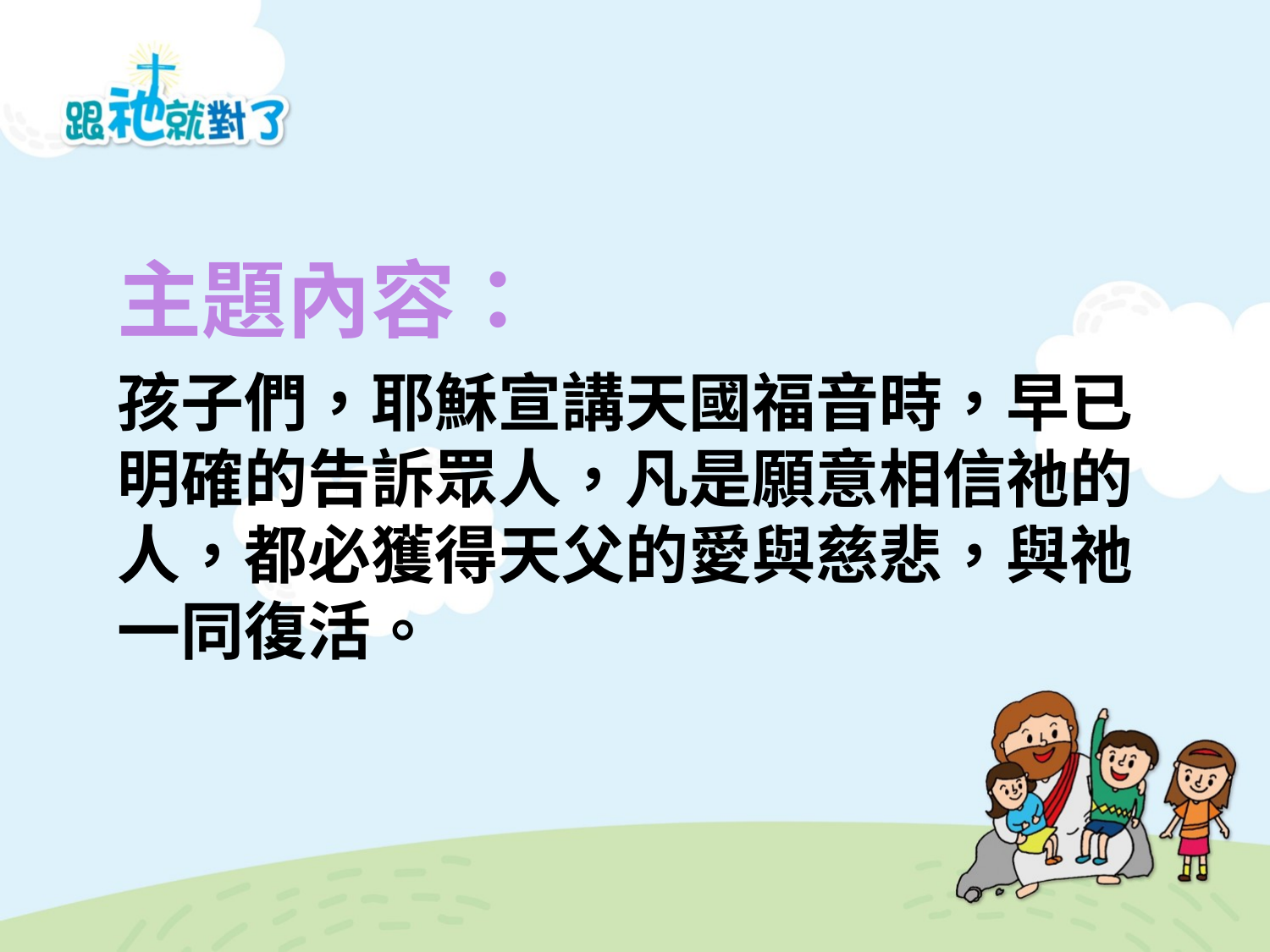

主題內容：
孩子們，耶穌宣講天國福音時，早已明確的告訴眾人，凡是願意相信祂的人，都必獲得天父的愛與慈悲，與祂一同復活。